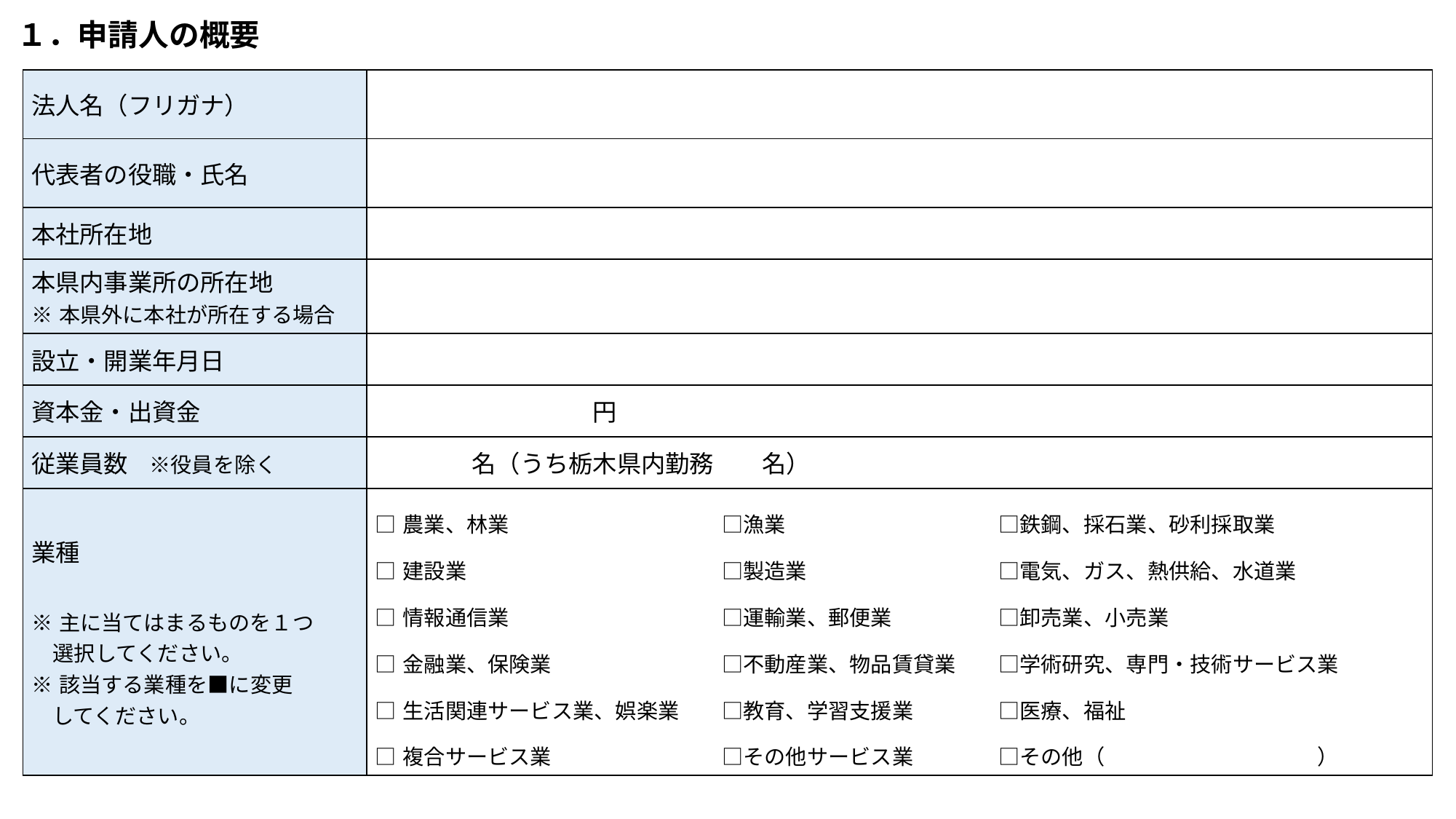

# １．申請人の概要
| 法人名（フリガナ） |  |
| --- | --- |
| 代表者の役職・氏名 |  |
| 本社所在地 |  |
| 本県内事業所の所在地 ※本県外に本社が所在する場合 |  |
| 設立・開業年月日 |  |
| 資本金・出資金 | 円 |
| 従業員数　※役員を除く | 名（うち栃木県内勤務　　名） |
| 業種 ※主に当てはまるものを１つ 　選択してください。 ※該当する業種を■に変更 　してください。 | □農業、林業　　　　　　　　　　□漁業　　　　　　　　　　□鉄鋼、採石業、砂利採取業　　　 □建設業　　　　　　　　　　　　□製造業　　　　　　　　　□電気、ガス、熱供給、水道業　 □情報通信業　　　　　　　　　　□運輸業、郵便業　　　　　□卸売業、小売業　　 □金融業、保険業　　　　　　　　□不動産業、物品賃貸業　　□学術研究、専門・技術サービス業 □生活関連サービス業、娯楽業　　□教育、学習支援業　　　　□医療、福祉　　 □複合サービス業　　　　　　　　□その他サービス業　　　　□その他（　　　　　　　　　　） |